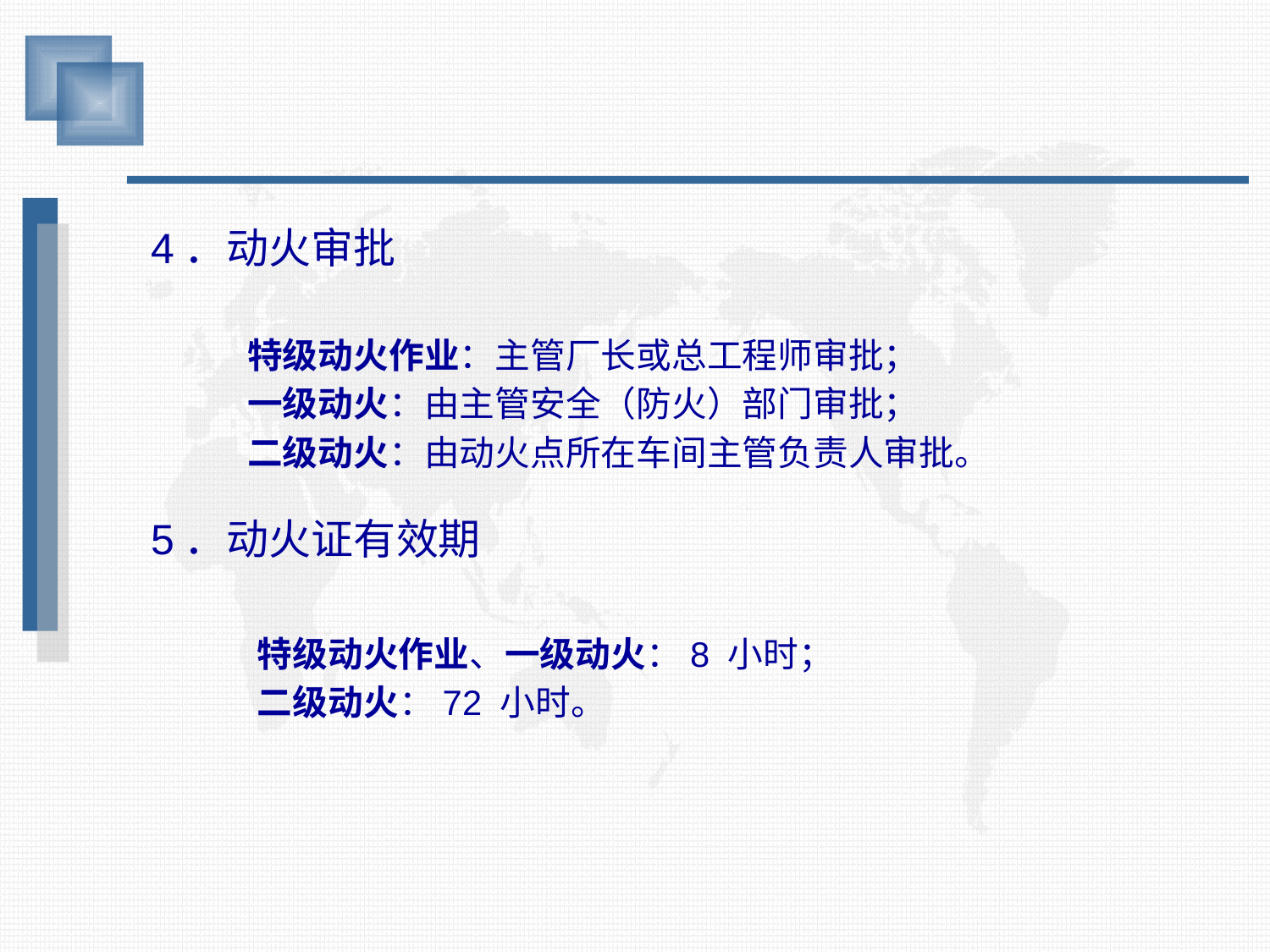

4．动火审批
特级动火作业：主管厂长或总工程师审批；
一级动火：由主管安全（防火）部门审批；
二级动火：由动火点所在车间主管负责人审批。
5．动火证有效期
特级动火作业、一级动火：8 小时；
二级动火：72 小时。